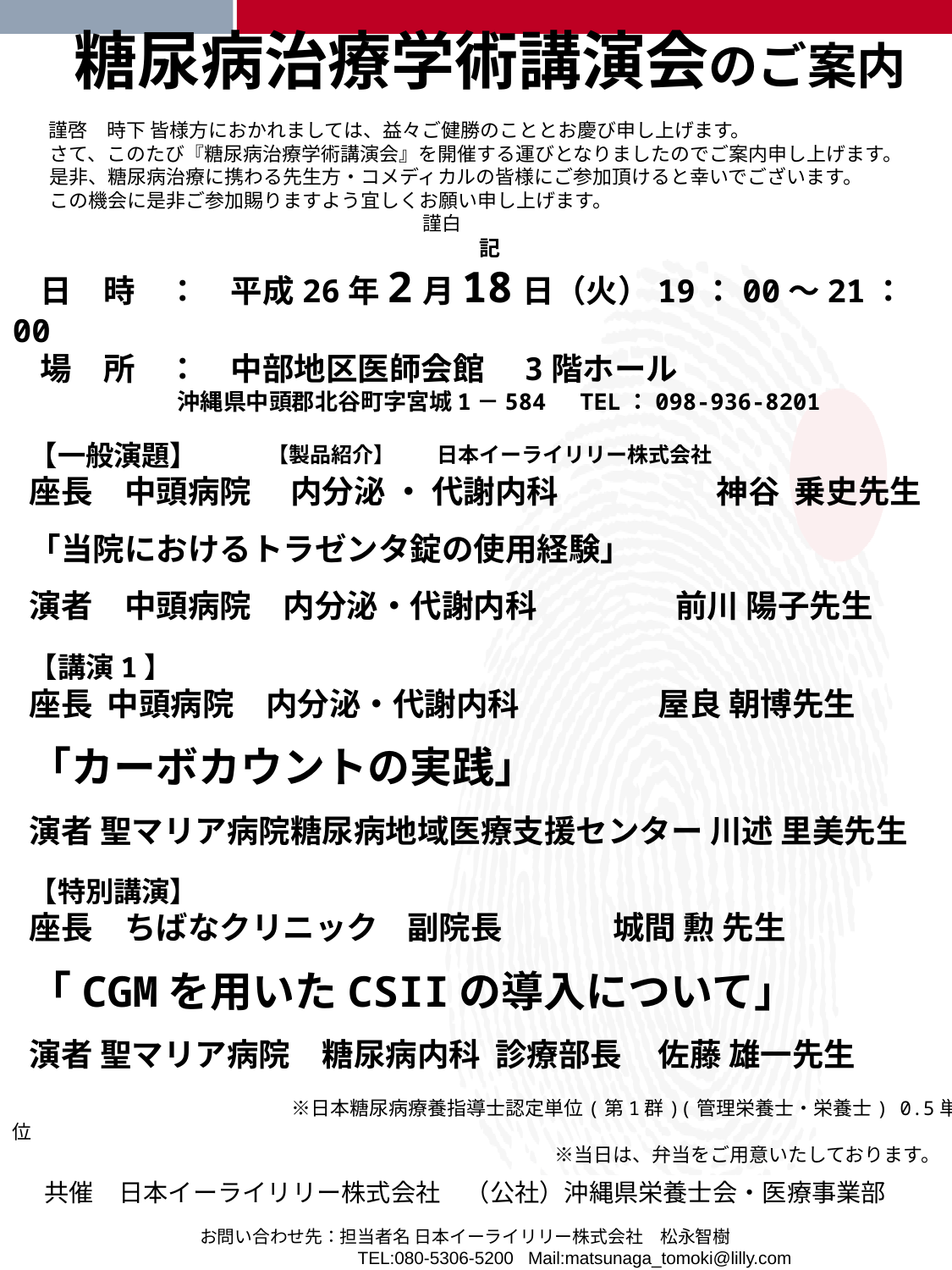

糖尿病治療学術講演会のご案内

 謹啓　時下 皆様方におかれましては、益々ご健勝のこととお慶び申し上げます。
 さて、このたび『糖尿病治療学術講演会』を開催する運びとなりましたのでご案内申し上げます。
 是非、糖尿病治療に携わる先生方・コメディカルの皆様にご参加頂けると幸いでございます。
 この機会に是非ご参加賜りますよう宜しくお願い申し上げます。
                                                                                     謹白
記
日　時　：　平成26年2月18日（火）19：00～21：00
場　所　：　中部地区医師会館　3階ホール
　　　　　　沖縄県中頭郡北谷町字宮城1－584　TEL：098-936-8201

【製品紹介】　　日本イーライリリー株式会社

【一般演題】
座長　中頭病院　 内分泌 ・ 代謝内科                      神谷  乗史先生

「当院におけるトラゼンタ錠の使用経験」

演者　中頭病院　内分泌・代謝内科　 　  　   前川 陽子先生

【講演1】
座長  中頭病院　内分泌・代謝内科　 　　     屋良 朝博先生

「カーボカウントの実践」

演者 聖マリア病院糖尿病地域医療支援センター 川述 里美先生

【特別講演】
座長　ちばなクリニック    副院長　           城間 勲 先生

「CGMを用いたCSIIの導入について」

演者 聖マリア病院　糖尿病内科  診療部長     佐藤 雄一先生

　　　　　　　　　　　　 　 ※日本糖尿病療養指導士認定単位(第1群)(管理栄養士・栄養士) 0.5単位
　　　　　　　　　　　　　　　　　　　　　　　　　　　※当日は、弁当をご用意いたしております。

共催　日本イーライリリー株式会社　（公社）沖縄県栄養士会・医療事業部

お問い合わせ先：担当者名 日本イーライリリー株式会社　松永智樹
　　　　　　　　　　　TEL:080-5306-5200   Mail:matsunaga_tomoki@lilly.com